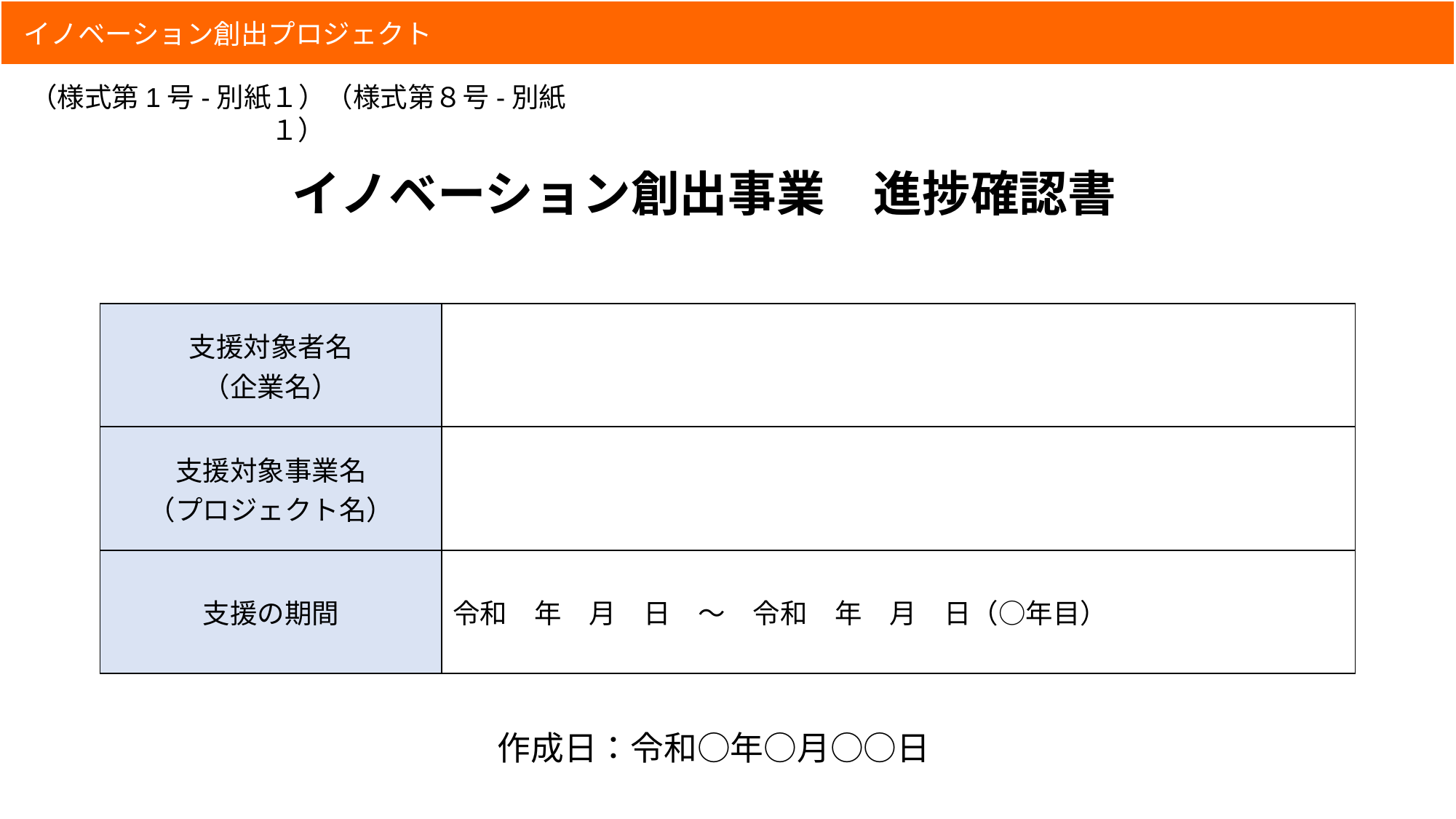

（様式第1号-別紙１）（様式第８号-別紙１）
# イノベーション創出事業　進捗確認書
| 支援対象者名 （企業名） |  |
| --- | --- |
| 支援対象事業名 （プロジェクト名） |  |
| 支援の期間 | 令和　年　月　日　～　令和　年　月　日（○年目） |
作成日：令和○年○月○○日